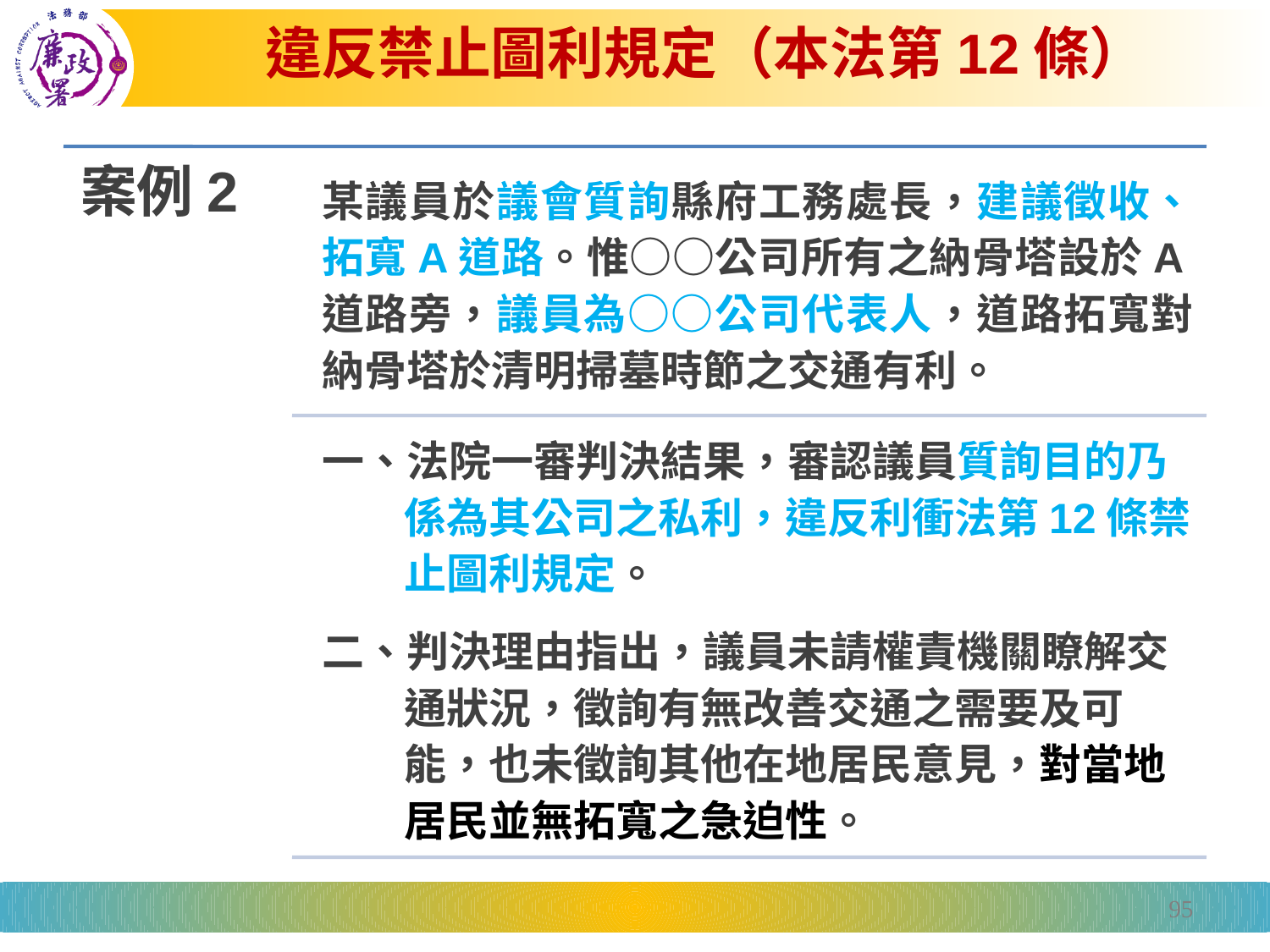

# 違反禁止圖利規定（本法第12條）
案例2
某議員於議會質詢縣府工務處長，建議徵收、拓寬A道路。惟○○公司所有之納骨塔設於A道路旁，議員為○○公司代表人，道路拓寬對納骨塔於清明掃墓時節之交通有利。
一、法院一審判決結果，審認議員質詢目的乃係為其公司之私利，違反利衝法第12條禁止圖利規定。
二、判決理由指出，議員未請權責機關瞭解交通狀況，徵詢有無改善交通之需要及可能，也未徵詢其他在地居民意見，對當地居民並無拓寬之急迫性。
95